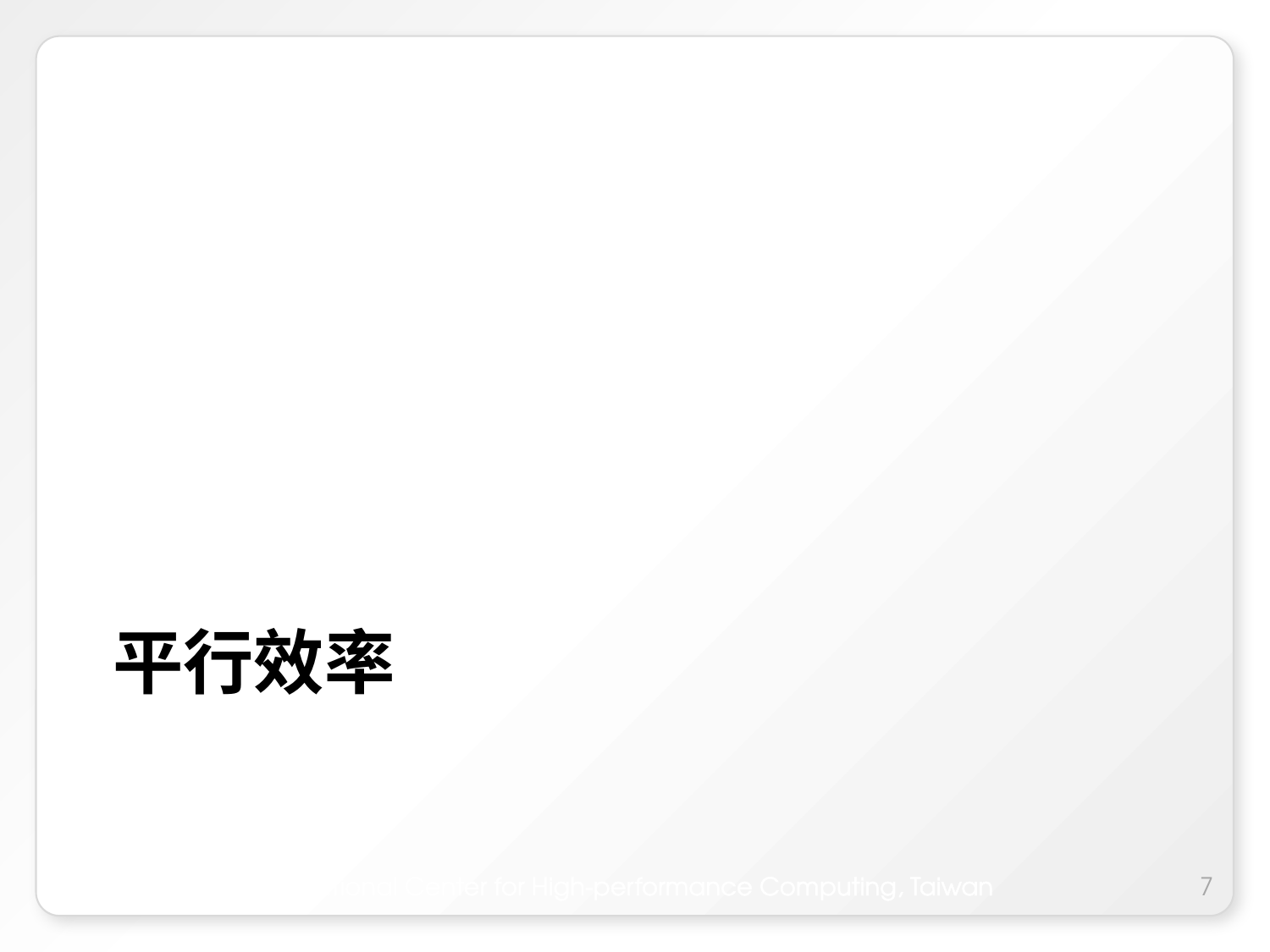

# 平行效率
7
National Center for High-performance Computing, Taiwan